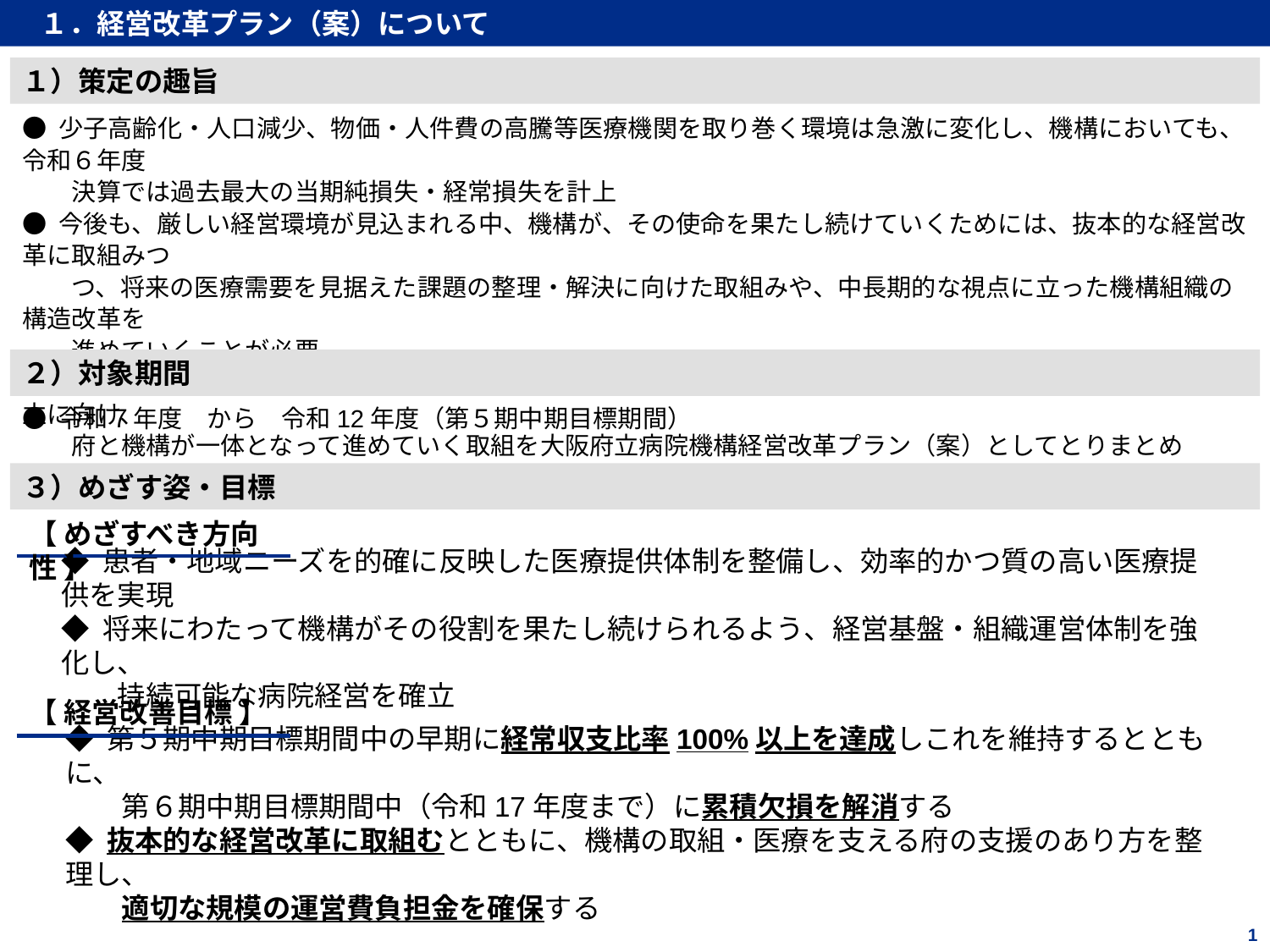

１．経営改革プラン（案）について
１）策定の趣旨
● 少子高齢化・人口減少、物価・人件費の高騰等医療機関を取り巻く環境は急激に変化し、機構においても、令和６年度
　　決算では過去最大の当期純損失・経常損失を計上
● 今後も、厳しい経営環境が見込まれる中、機構が、その使命を果たし続けていくためには、抜本的な経営改革に取組みつ
　　つ、将来の医療需要を見据えた課題の整理・解決に向けた取組みや、中長期的な視点に立った機構組織の構造改革を
　　進めていくことが必要
● こうした背景のもと、地域の医療ニーズに適切に対応する医療提供体制の構築と、持続可能な病院経営の確立に向け、
　　府と機構が一体となって進めていく取組を大阪府立病院機構経営改革プラン（案）としてとりまとめ
２）対象期間
● 令和７年度　から　令和12年度（第５期中期目標期間）
３）めざす姿・目標
【 めざすべき方向性 】
◆ 患者・地域ニーズを的確に反映した医療提供体制を整備し、効率的かつ質の高い医療提供を実現
◆ 将来にわたって機構がその役割を果たし続けられるよう、経営基盤・組織運営体制を強化し、
　　持続可能な病院経営を確立
【 経営改善目標 】
◆ 第５期中期目標期間中の早期に経常収支比率100%以上を達成しこれを維持するとともに、
　　第６期中期目標期間中（令和17年度まで）に累積欠損を解消する
◆ 抜本的な経営改革に取組むとともに、機構の取組・医療を支える府の支援のあり方を整理し、
　　適切な規模の運営費負担金を確保する
1